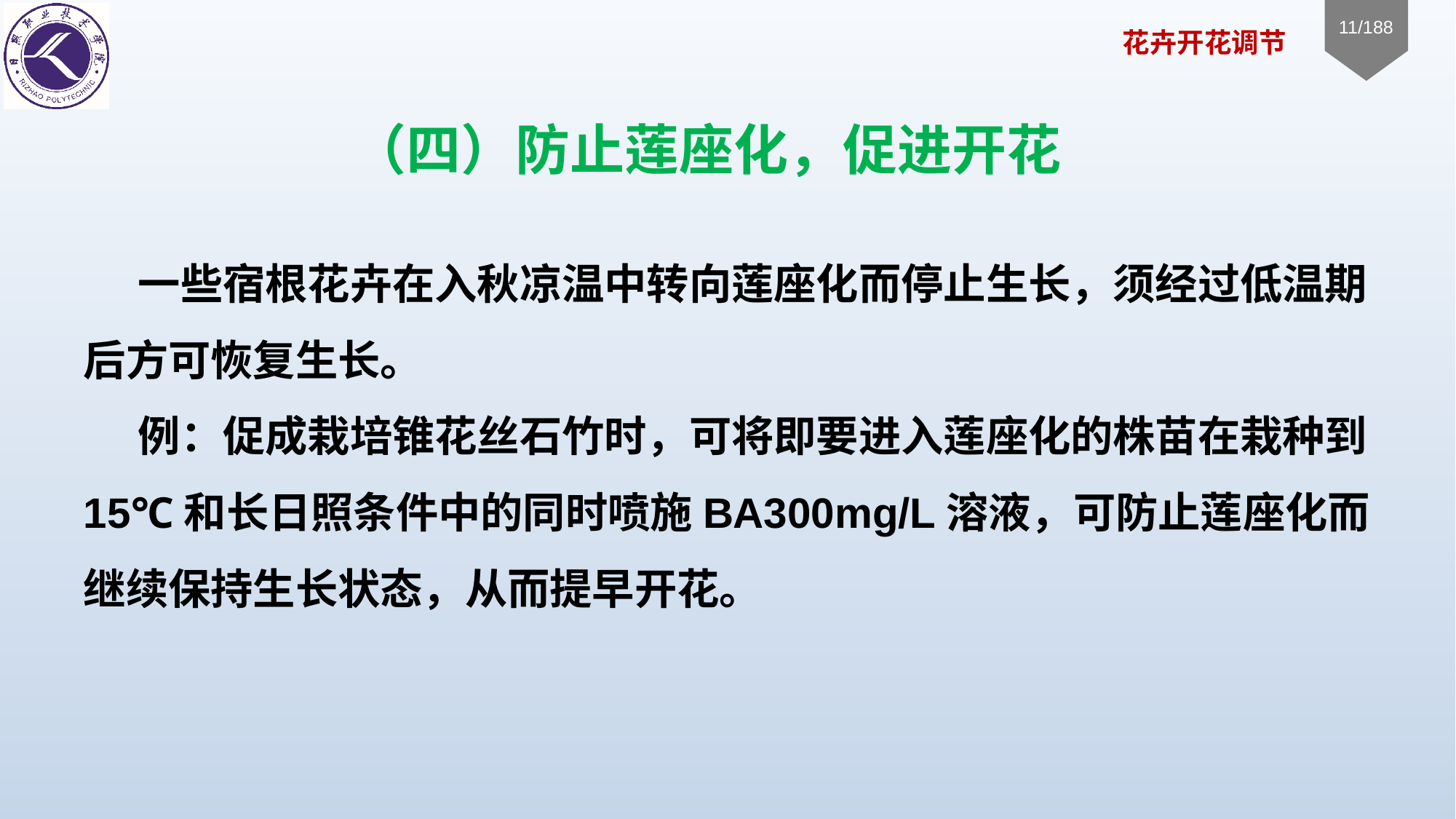

# （四）防止莲座化，促进开花
一些宿根花卉在入秋凉温中转向莲座化而停止生长，须经过低温期后方可恢复生长。
例：促成栽培锥花丝石竹时，可将即要进入莲座化的株苗在栽种到15℃和长日照条件中的同时喷施BA300mg/L溶液，可防止莲座化而继续保持生长状态，从而提早开花。